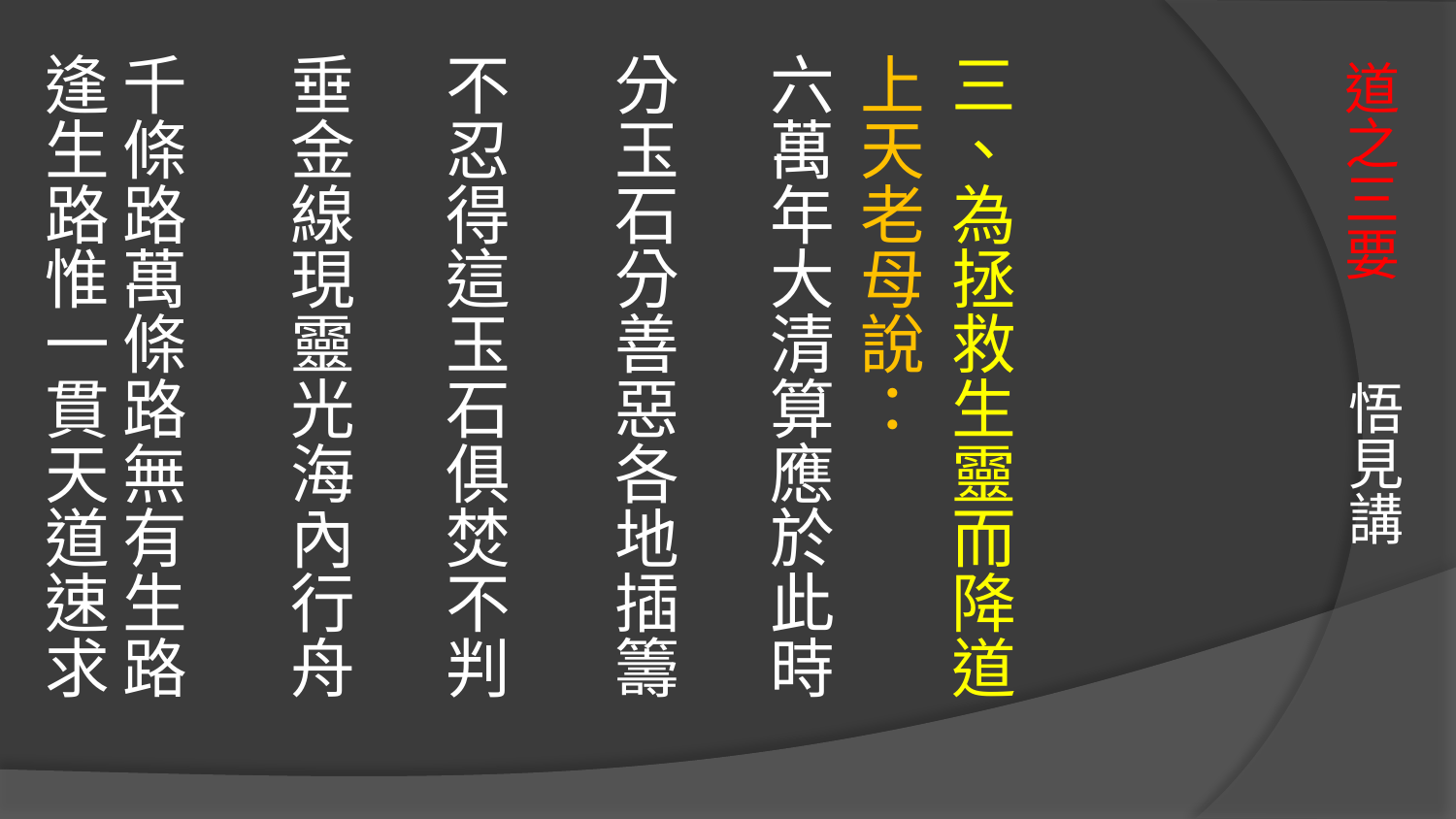

三、為拯救生靈而降道
上天老母說：
六萬年大清算應於此時 　
分玉石分善惡各地插籌
不忍得這玉石俱焚不判 　
垂金線現靈光海內行舟
千條路萬條路無有生路
逢生路惟一貫天道速求
# 道之三要        悟見講